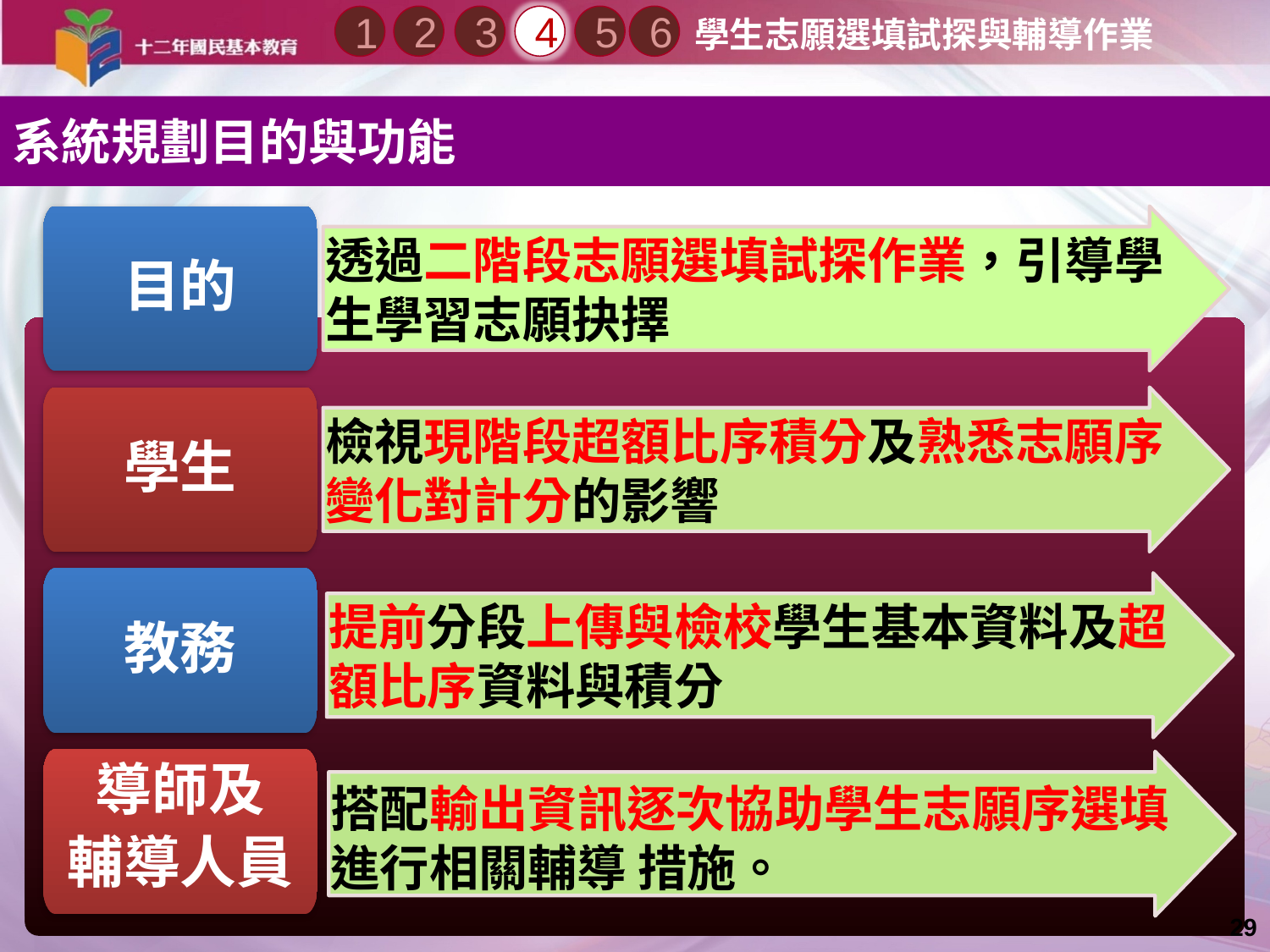

2
3
4
5
6
1
學生志願選填試探與輔導作業
系統規劃目的與功能
目的
學生
教務
導師及
輔導人員
透過二階段志願選填試探作業，引導學生學習志願抉擇

檢視現階段超額比序積分及熟悉志願序變化對計分的影響

提前分段上傳與檢校學生基本資料及超額比序資料與積分

搭配輸出資訊逐次協助學生志願序選填進行相關輔導 措施。

29